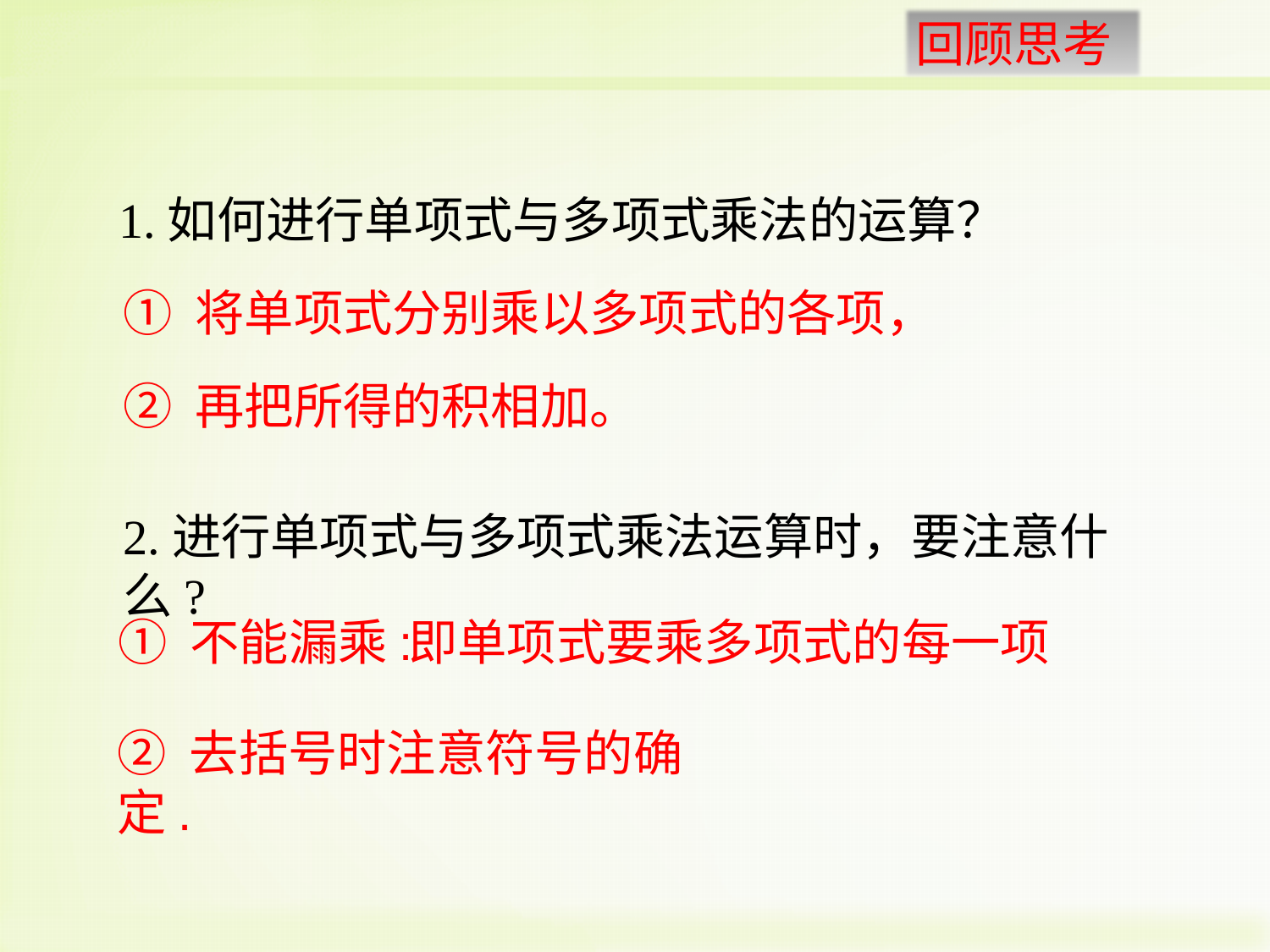

1.如何进行单项式与多项式乘法的运算？
① 将单项式分别乘以多项式的各项，
② 再把所得的积相加。
2.进行单项式与多项式乘法运算时，要注意什么?
① 不能漏乘:
即单项式要乘多项式的每一项
② 去括号时注意符号的确定.